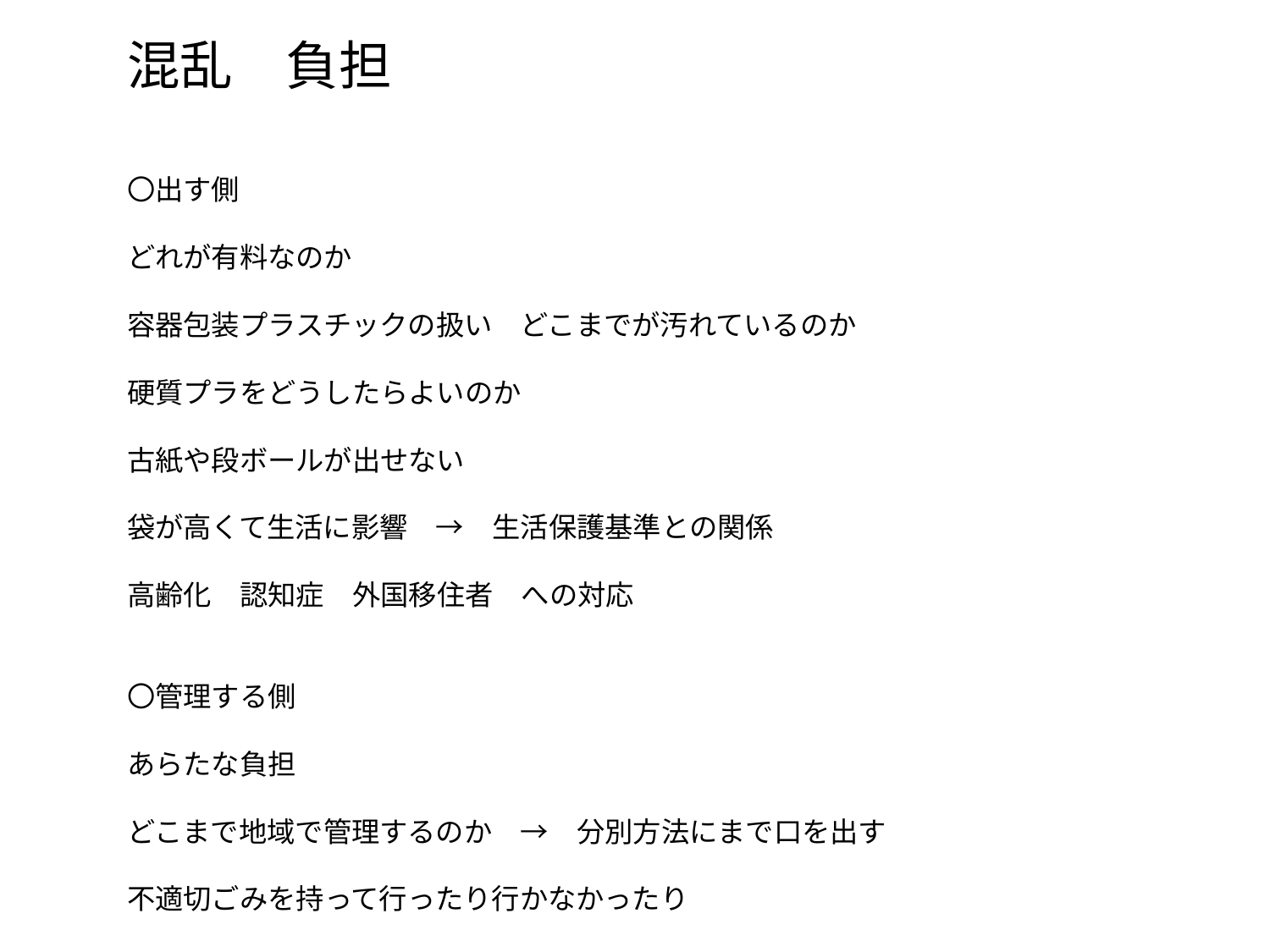

混乱　負担

〇出す側

どれが有料なのか

容器包装プラスチックの扱い　どこまでが汚れているのか

硬質プラをどうしたらよいのか

古紙や段ボールが出せない

袋が高くて生活に影響　→　生活保護基準との関係

高齢化　認知症　外国移住者　への対応

〇管理する側

あらたな負担

どこまで地域で管理するのか　→　分別方法にまで口を出す

不適切ごみを持って行ったり行かなかったり